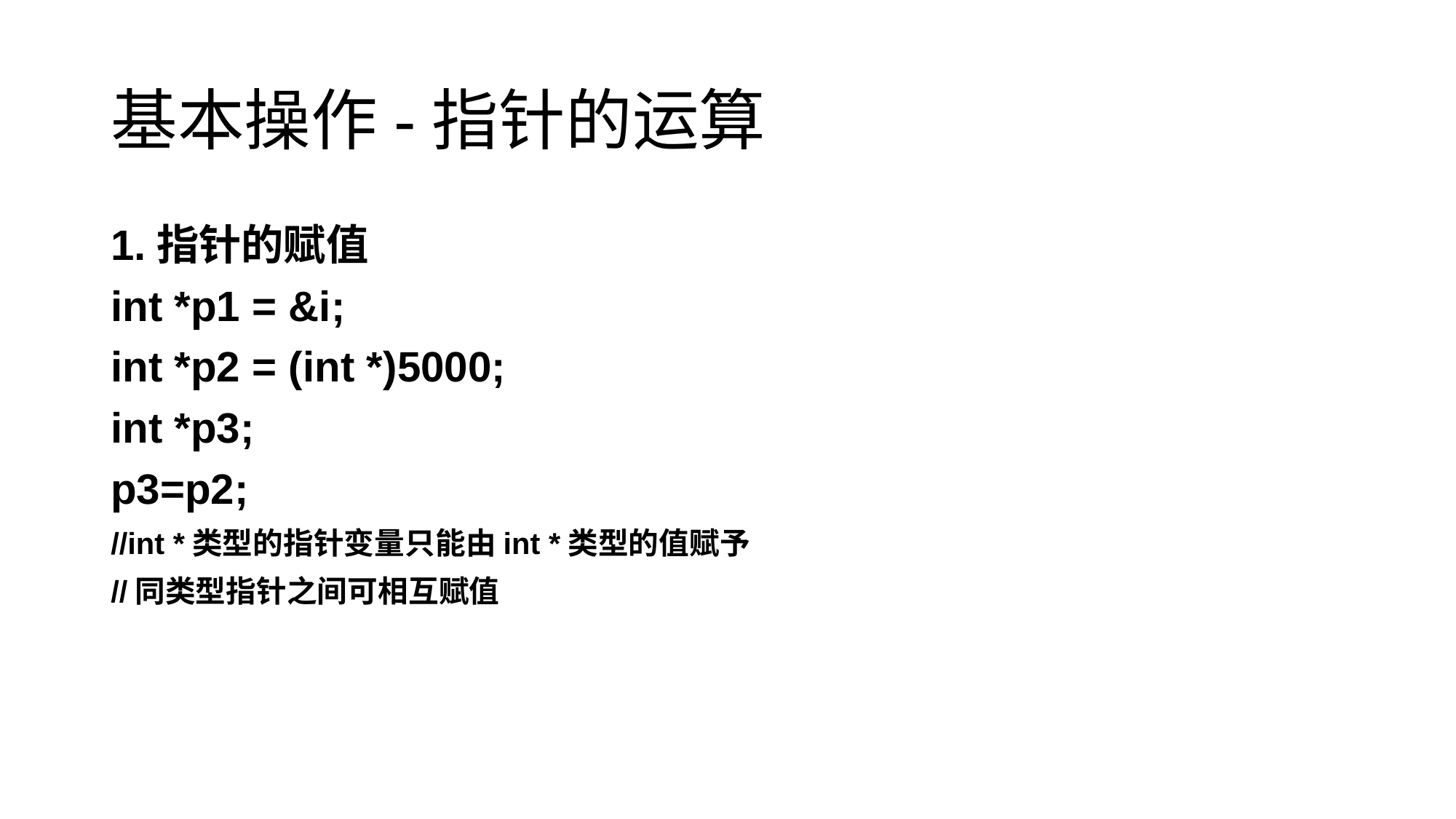

# 基本操作-指针的运算
1.指针的赋值
int *p1 = &i;
int *p2 = (int *)5000;
int *p3;
p3=p2;
//int *类型的指针变量只能由int *类型的值赋予
//同类型指针之间可相互赋值